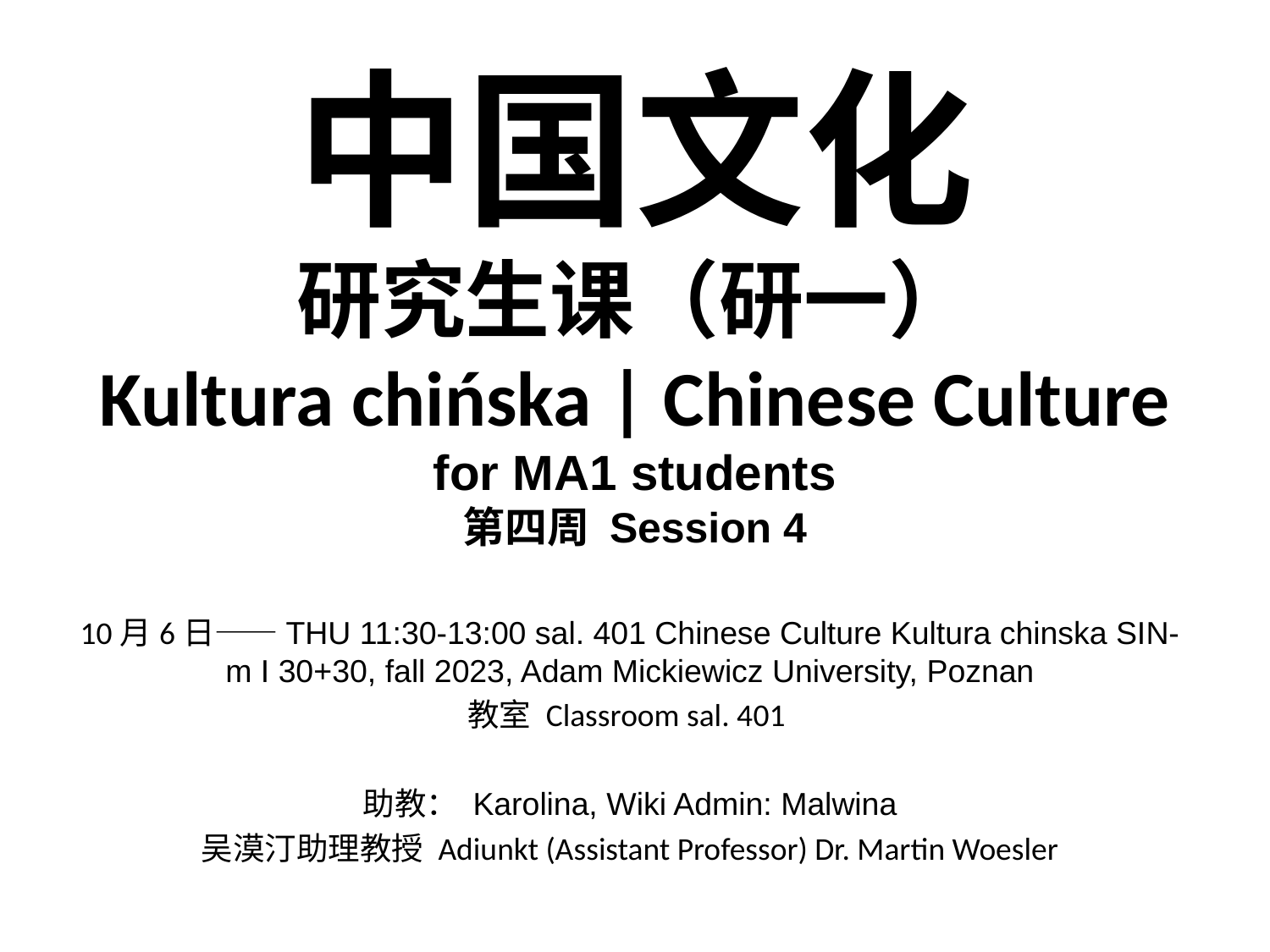

# 中国文化 研究生课（研一） Kultura chińska | Chinese Culture for MA1 students 第四周 Session 4
10月6日——THU 11:30-13:00 sal. 401 Chinese Culture Kultura chinska SIN-m I 30+30, fall 2023, Adam Mickiewicz University, Poznan
教室 Classroom sal. 401

助教： Karolina, Wiki Admin: Malwina
吴漠汀助理教授 Adiunkt (Assistant Professor) Dr. Martin Woesler